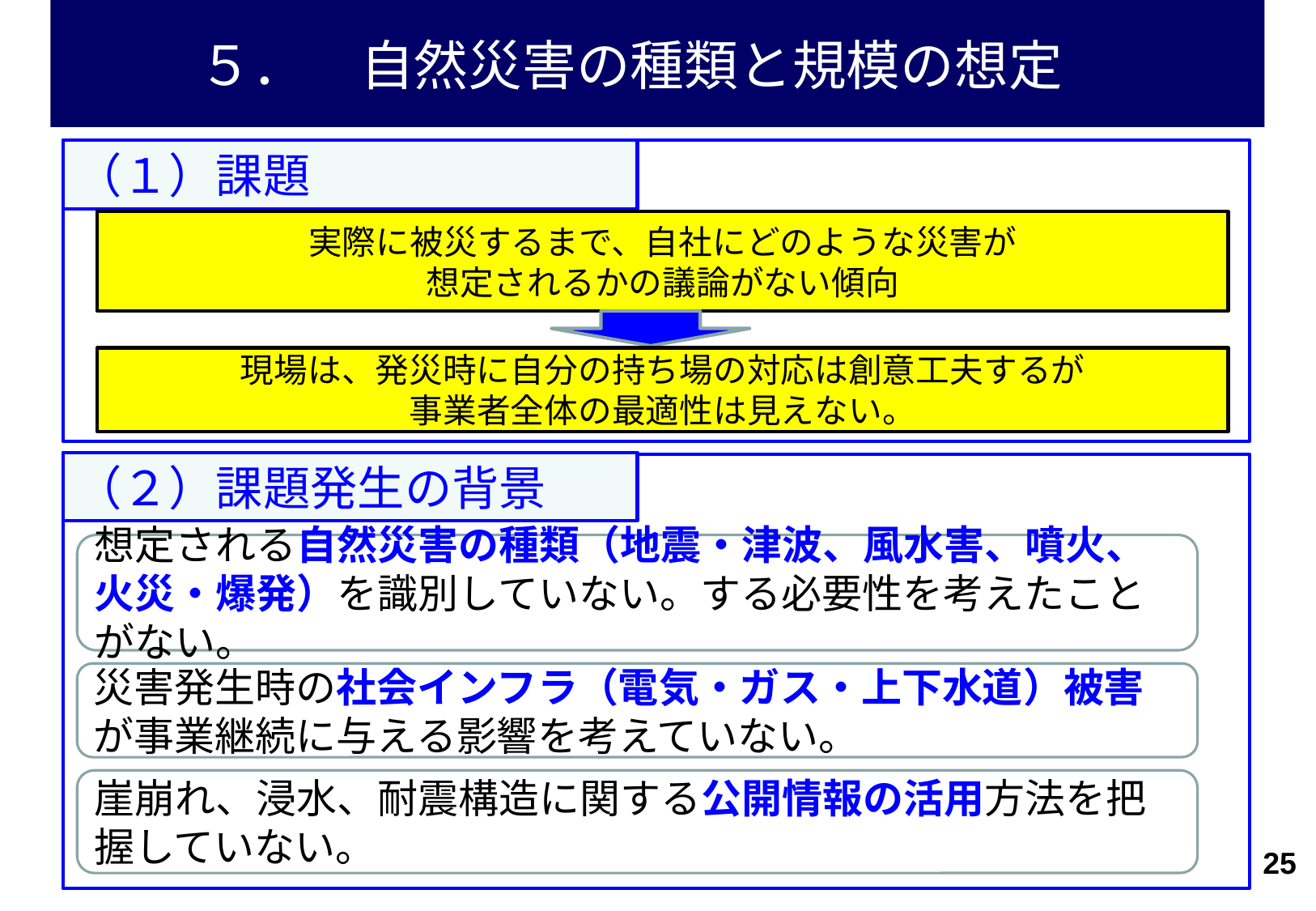

# ５．　自然災害の種類と規模の想定

（１）課題
実際に被災するまで、自社にどのような災害が
想定されるかの議論がない傾向

現場は、発災時に自分の持ち場の対応は創意工夫するが
事業者全体の最適性は見えない。
（２）課題発生の背景

想定される自然災害の種類（地震・津波、風水害、噴火、火災・爆発）を識別していない。する必要性を考えたことがない。
災害発生時の社会インフラ（電気・ガス・上下水道）被害が事業継続に与える影響を考えていない。
崖崩れ、浸水、耐震構造に関する公開情報の活用方法を把握していない。
25